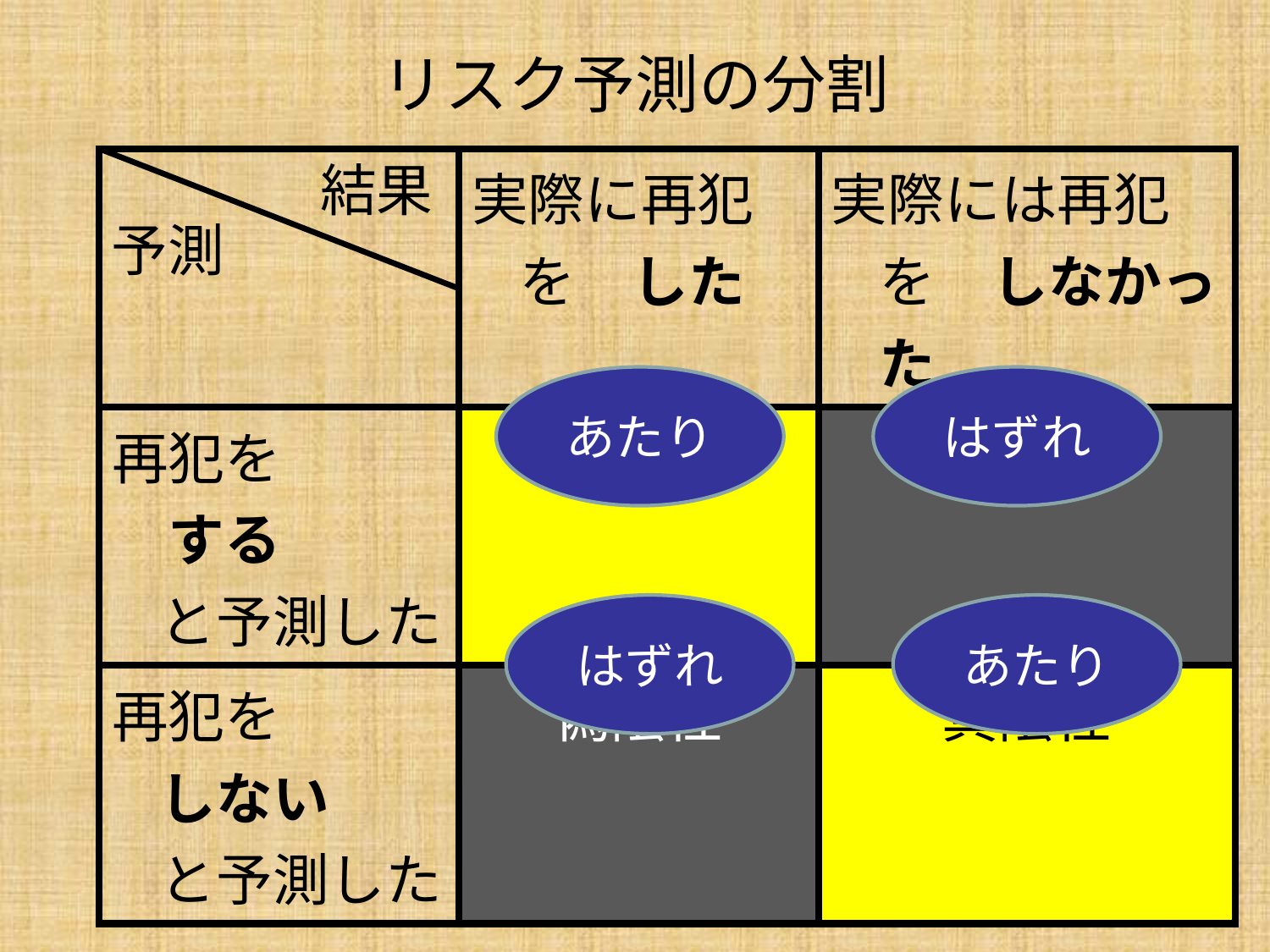

リスク予測の分割
|  | 実際に再犯を　した | 実際には再犯を　しなかった |
| --- | --- | --- |
| 再犯を 　する　 と予測した | 真陽性 | 偽陽性 |
| 再犯を　 しない　 と予測した | 偽陰性 | 真陰性 |
結果
予測
あたり
はずれ

はずれ
あたり